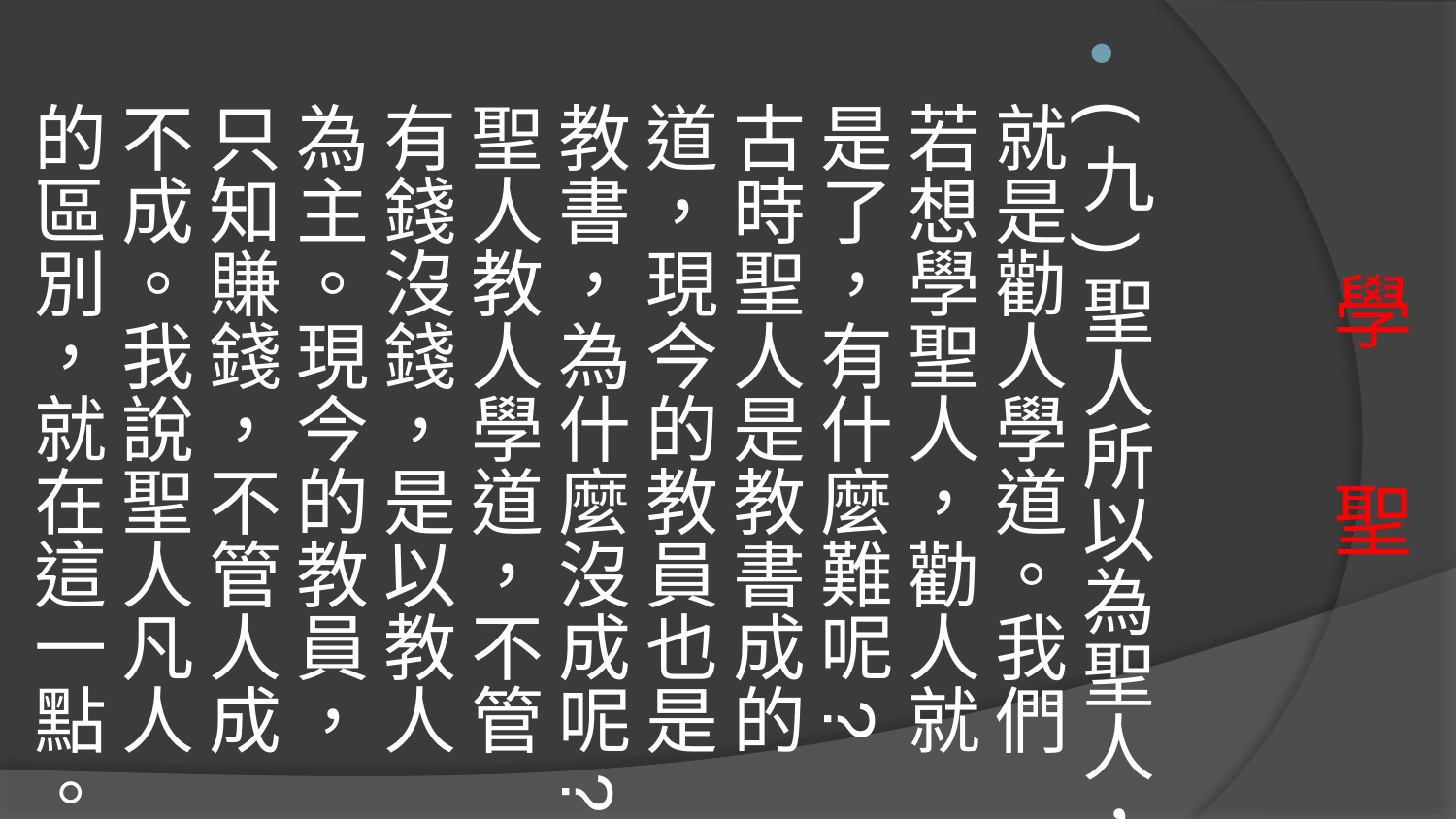

(九)聖人所以為聖人，就是勸人學道。我們若想學聖人，勸人就是了，有什麼難呢?古時聖人是教書成的道，現今的教員也是教書，為什麼沒成呢?聖人教人學道，不管有錢沒錢，是以教人為主。現今的教員，只知賺錢，不管人成不成。我說聖人凡人的區別，就在這一點。
# 學       聖